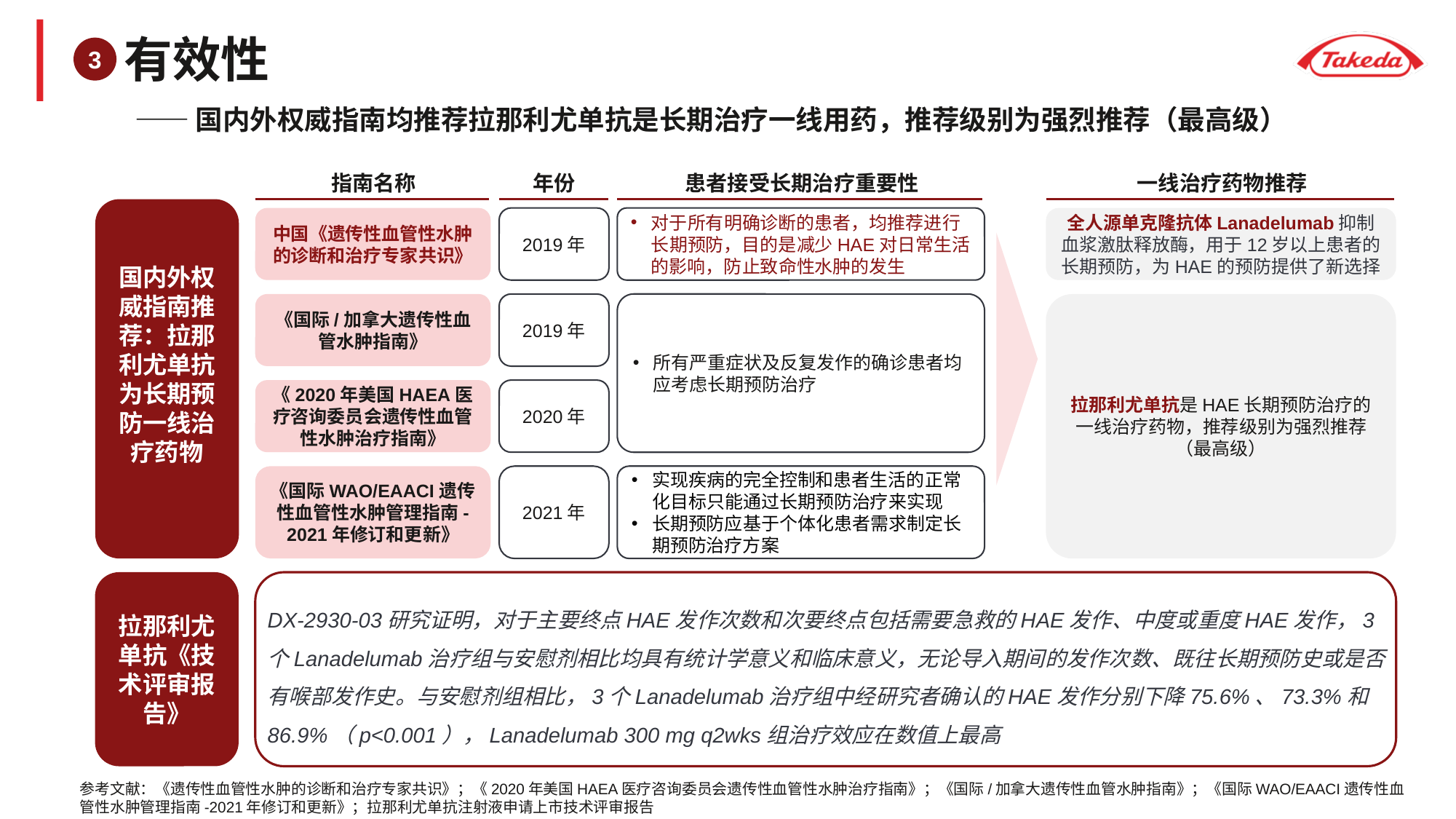

# 有效性
3
——国内外权威指南均推荐拉那利尤单抗是长期治疗一线用药，推荐级别为强烈推荐（最高级）
指南名称
年份
患者接受长期治疗重要性
一线治疗药物推荐
国内外权威指南推荐：拉那利尤单抗为长期预防一线治疗药物

中国《遗传性血管性水肿的诊断和治疗专家共识》
2019年
对于所有明确诊断的患者，均推荐进行长期预防，目的是减少HAE对日常生活的影响，防止致命性水肿的发生
全人源单克隆抗体Lanadelumab抑制血浆激肽释放酶，用于12岁以上患者的长期预防，为HAE的预防提供了新选择
所有严重症状及反复发作的确诊患者均应考虑长期预防治疗
《国际/加拿大遗传性血管水肿指南》
2019年
拉那利尤单抗是HAE长期预防治疗的一线治疗药物，推荐级别为强烈推荐（最高级）

《2020年美国HAEA医疗咨询委员会遗传性血管性水肿治疗指南》
2020年
《国际WAO/EAACI遗传性血管性水肿管理指南-2021年修订和更新》
2021年
实现疾病的完全控制和患者生活的正常化目标只能通过长期预防治疗来实现
长期预防应基于个体化患者需求制定长期预防治疗方案

拉那利尤单抗《技术评审报告》
DX-2930-03研究证明，对于主要终点HAE发作次数和次要终点包括需要急救的HAE发作、中度或重度HAE发作，3个Lanadelumab治疗组与安慰剂相比均具有统计学意义和临床意义，无论导入期间的发作次数、既往长期预防史或是否有喉部发作史。与安慰剂组相比，3个Lanadelumab治疗组中经研究者确认的HAE发作分别下降75.6%、73.3%和86.9%（p<0.001），Lanadelumab 300 mg q2wks组治疗效应在数值上最高
参考文献：《遗传性血管性水肿的诊断和治疗专家共识》；《2020年美国HAEA医疗咨询委员会遗传性血管性水肿治疗指南》；《国际/加拿大遗传性血管水肿指南》；《国际WAO/EAACI遗传性血管性水肿管理指南-2021年修订和更新》；拉那利尤单抗注射液申请上市技术评审报告